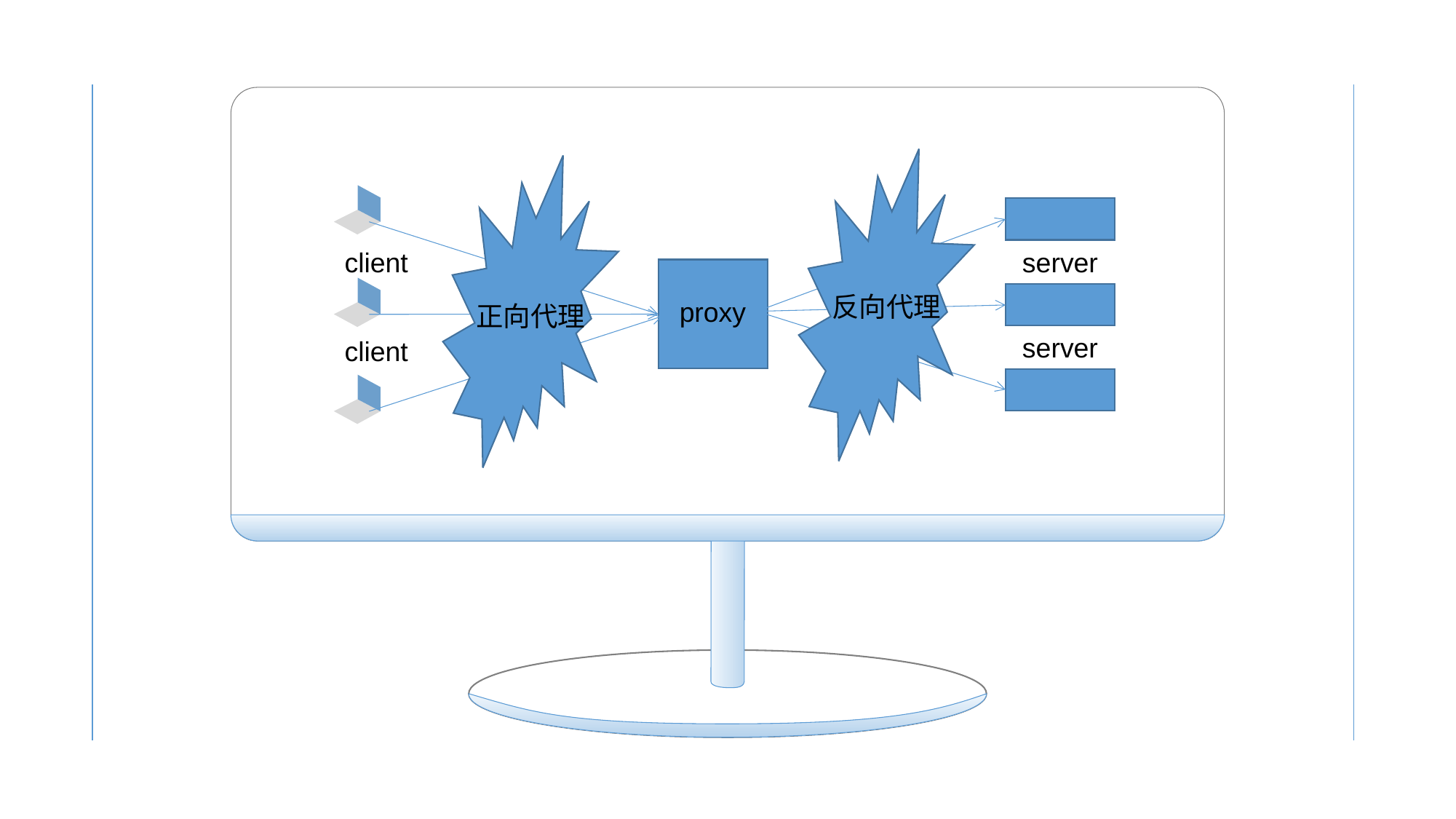

client
server

反向代理
proxy
正向代理
server
client